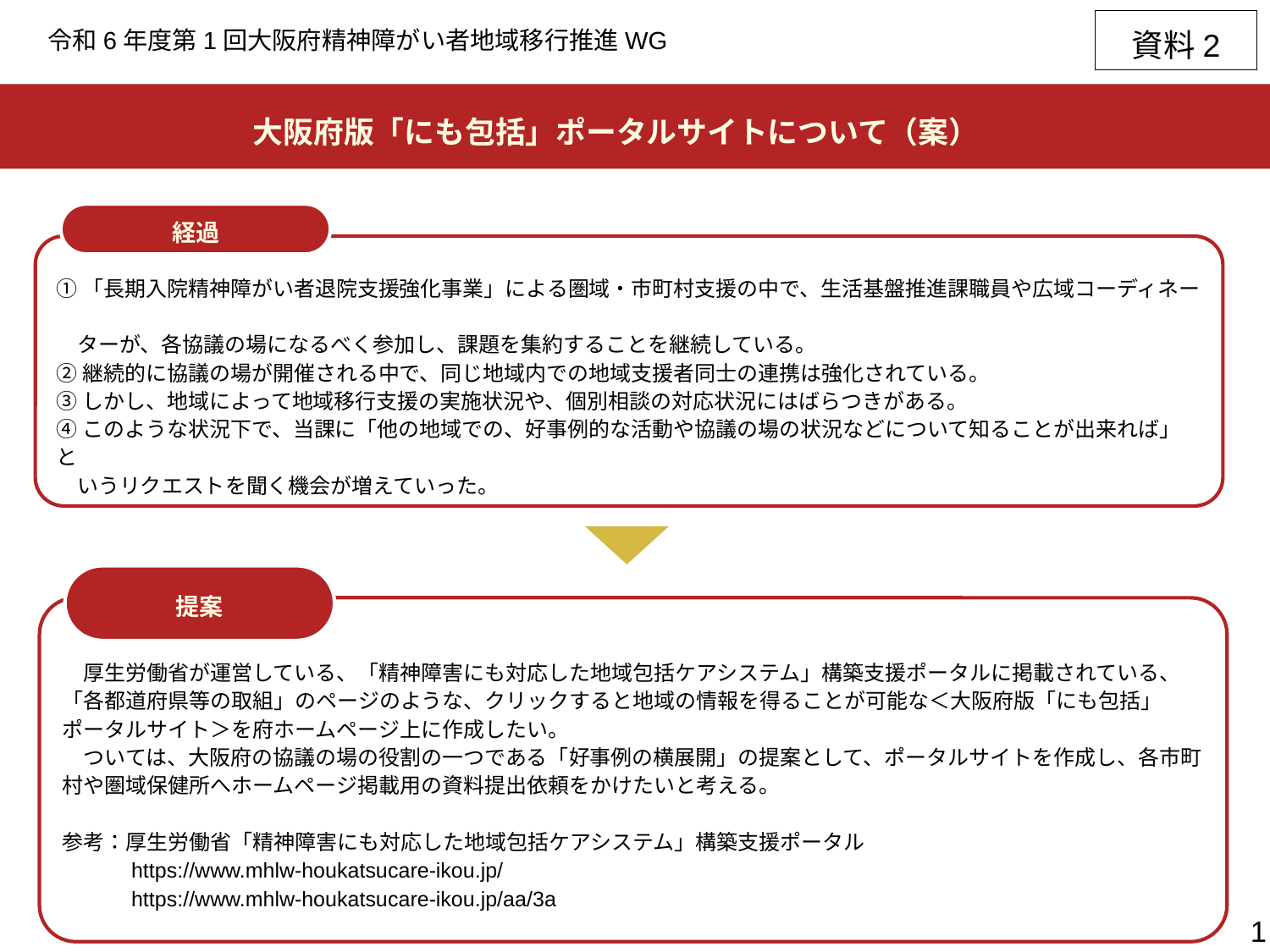

資料2
令和6年度第1回大阪府精神障がい者地域移行推進WG

大阪府版「にも包括」ポータルサイトについて（案）
経過

①「長期入院精神障がい者退院支援強化事業」による圏域・市町村支援の中で、生活基盤推進課職員や広域コーディネー　
　ターが、各協議の場になるべく参加し、課題を集約することを継続している。
②継続的に協議の場が開催される中で、同じ地域内での地域支援者同士の連携は強化されている。
③しかし、地域によって地域移行支援の実施状況や、個別相談の対応状況にはばらつきがある。
④このような状況下で、当課に「他の地域での、好事例的な活動や協議の場の状況などについて知ることが出来れば」と
　いうリクエストを聞く機会が増えていった。

提案

　厚生労働省が運営している、「精神障害にも対応した地域包括ケアシステム」構築支援ポータルに掲載されている、
「各都道府県等の取組」のページのような、クリックすると地域の情報を得ることが可能な＜大阪府版「にも包括」ポータルサイト＞を府ホームページ上に作成したい。
　ついては、大阪府の協議の場の役割の一つである「好事例の横展開」の提案として、ポータルサイトを作成し、各市町村や圏域保健所へホームページ掲載用の資料提出依頼をかけたいと考える。

参考：厚生労働省「精神障害にも対応した地域包括ケアシステム」構築支援ポータル
　　　https://www.mhlw-houkatsucare-ikou.jp/
　　　https://www.mhlw-houkatsucare-ikou.jp/aa/3a